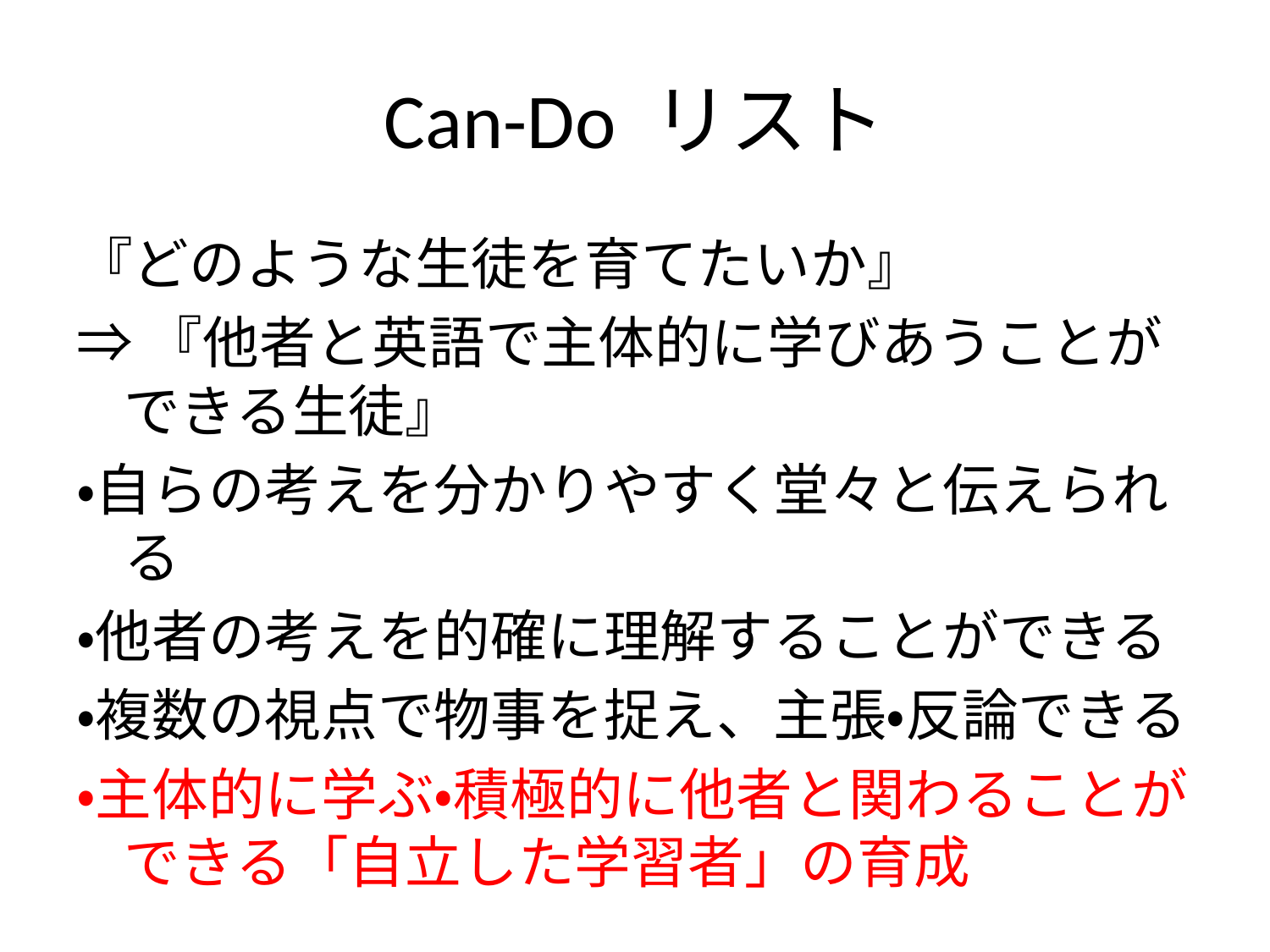

# Can-Do リスト
『どのような生徒を育てたいか』
⇒『他者と英語で主体的に学びあうことができる生徒』
・自らの考えを分かりやすく堂々と伝えられる
・他者の考えを的確に理解することができる
・複数の視点で物事を捉え、主張・反論できる
・主体的に学ぶ・積極的に他者と関わることができる「自立した学習者」の育成